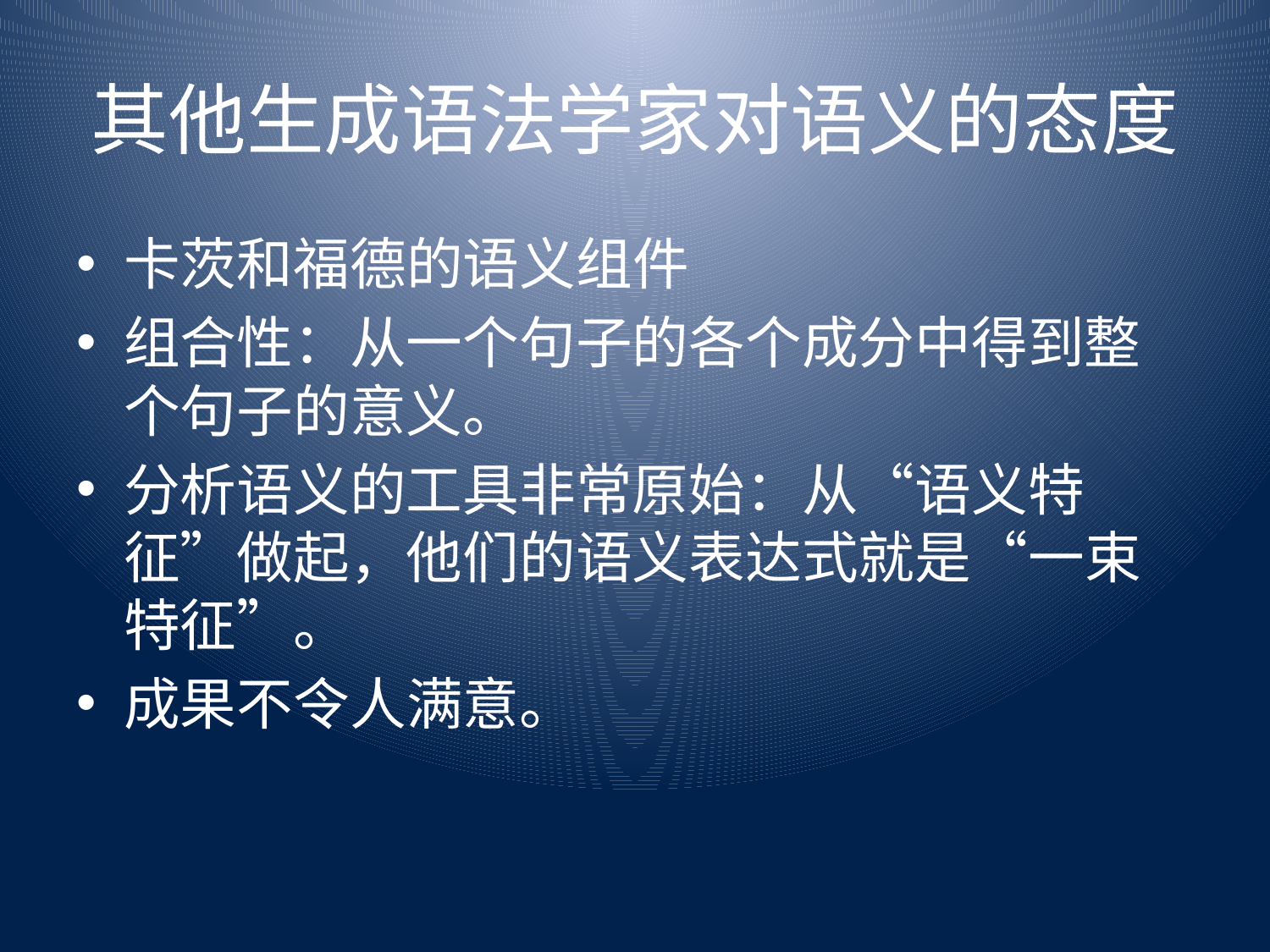

# 其他生成语法学家对语义的态度
卡茨和福德的语义组件
组合性：从一个句子的各个成分中得到整个句子的意义。
分析语义的工具非常原始：从“语义特征”做起，他们的语义表达式就是“一束特征”。
成果不令人满意。